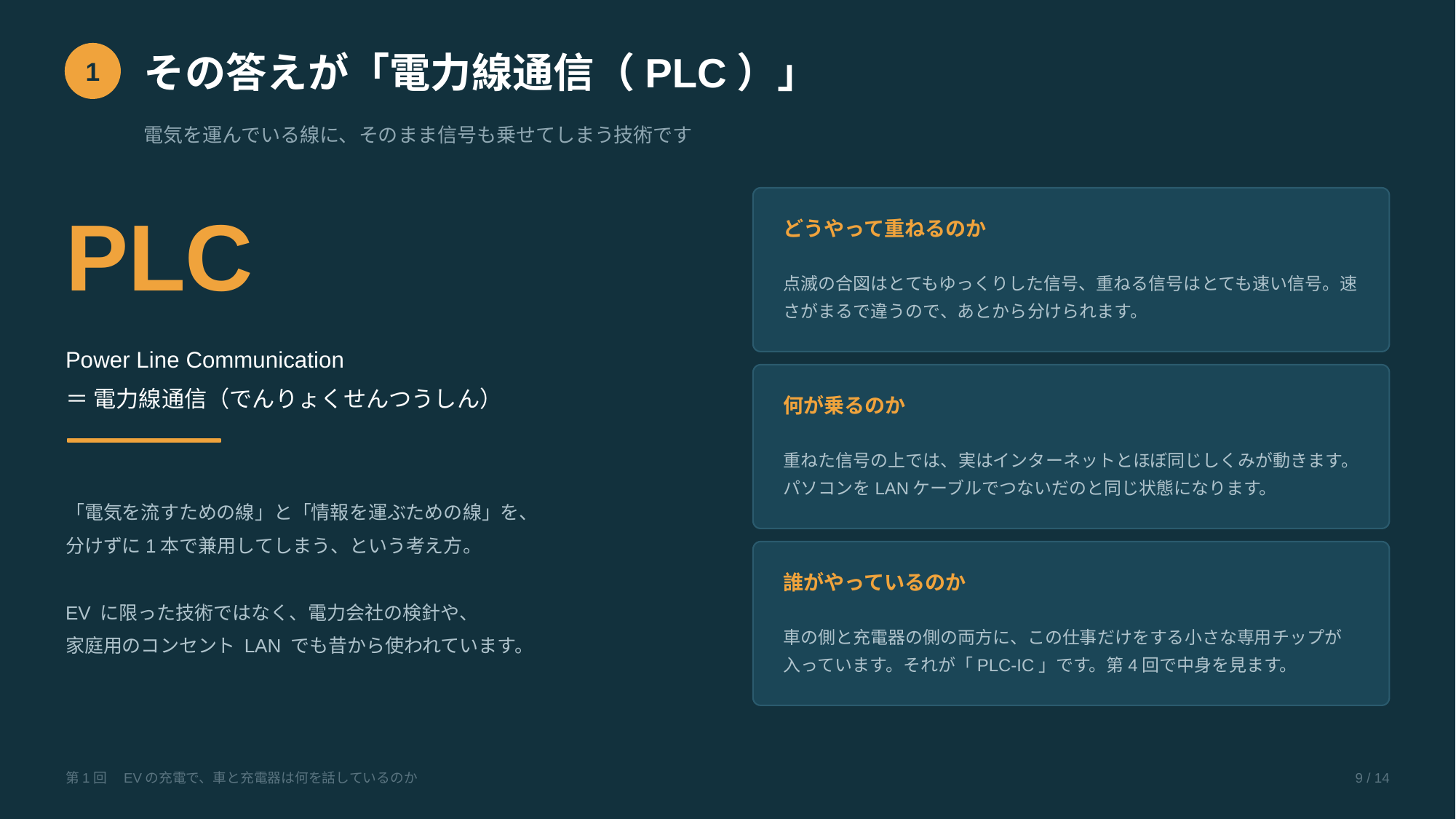

その答えが「電力線通信（PLC）」

1
電気を運んでいる線に、そのまま信号も乗せてしまう技術です
PLC

どうやって重ねるのか
点滅の合図はとてもゆっくりした信号、重ねる信号はとても速い信号。速さがまるで違うので、あとから分けられます。
Power Line Communication
＝ 電力線通信（でんりょくせんつうしん）

何が乗るのか
重ねた信号の上では、実はインターネットとほぼ同じしくみが動きます。パソコンをLANケーブルでつないだのと同じ状態になります。

「電気を流すための線」と「情報を運ぶための線」を、
分けずに1本で兼用してしまう、という考え方。

EV に限った技術ではなく、電力会社の検針や、
家庭用のコンセント LAN でも昔から使われています。

誰がやっているのか
車の側と充電器の側の両方に、この仕事だけをする小さな専用チップが入っています。それが「PLC-IC」です。第4回で中身を見ます。
第1回　EVの充電で、車と充電器は何を話しているのか
9 / 14